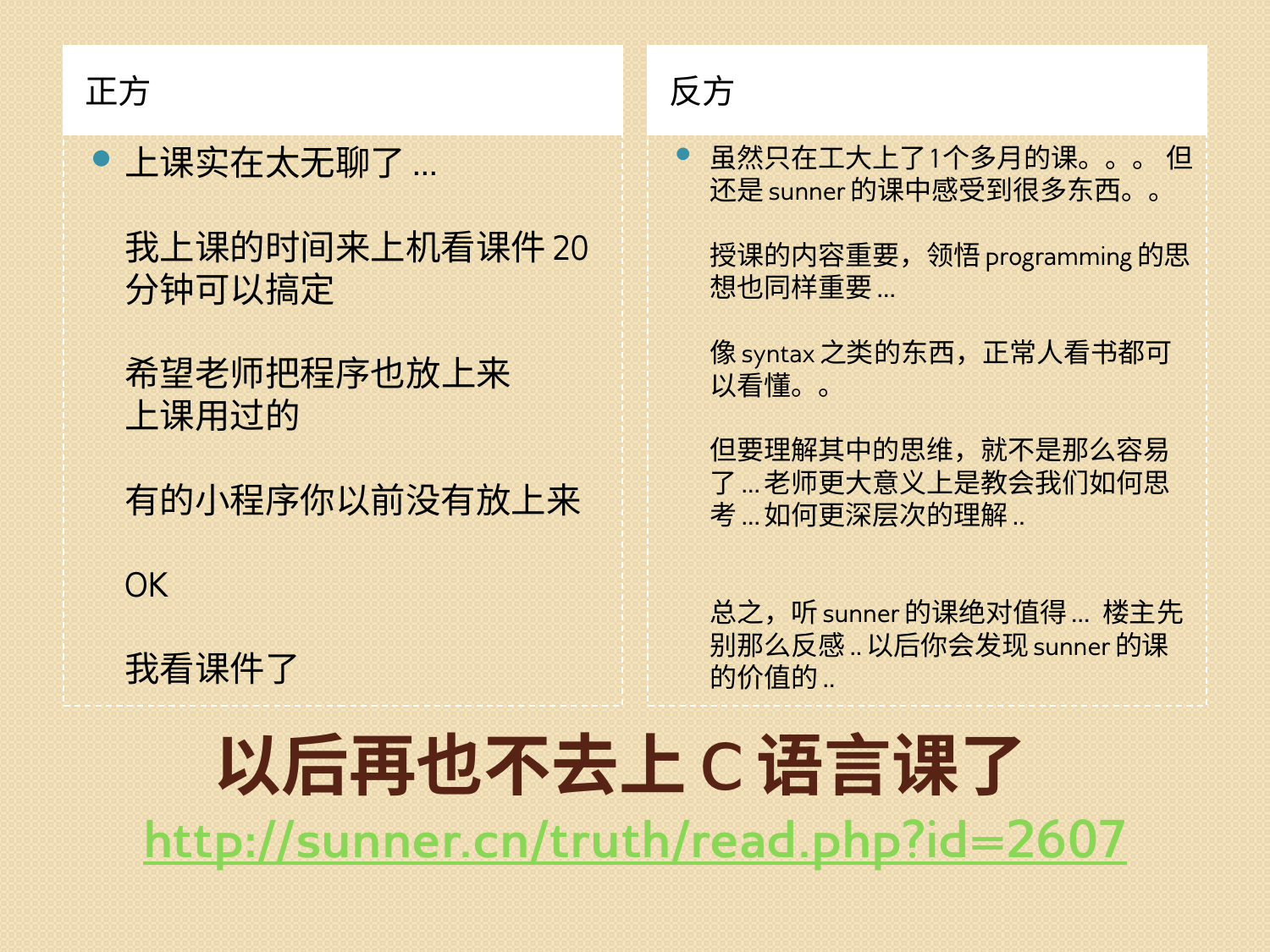

正方
反方
上课实在太无聊了...
我上课的时间来上机看课件20分钟可以搞定
希望老师把程序也放上来
上课用过的
有的小程序你以前没有放上来
OK
我看课件了
虽然只在工大上了1个多月的课。。。 但还是sunner的课中感受到很多东西。。
授课的内容重要，领悟programming的思想也同样重要...
像syntax之类的东西，正常人看书都可以看懂。。
但要理解其中的思维，就不是那么容易了...老师更大意义上是教会我们如何思考...如何更深层次的理解..
总之，听sunner的课绝对值得... 楼主先别那么反感..以后你会发现sunner的课的价值的..
# 以后再也不去上C语言课了 http://sunner.cn/truth/read.php?id=2607